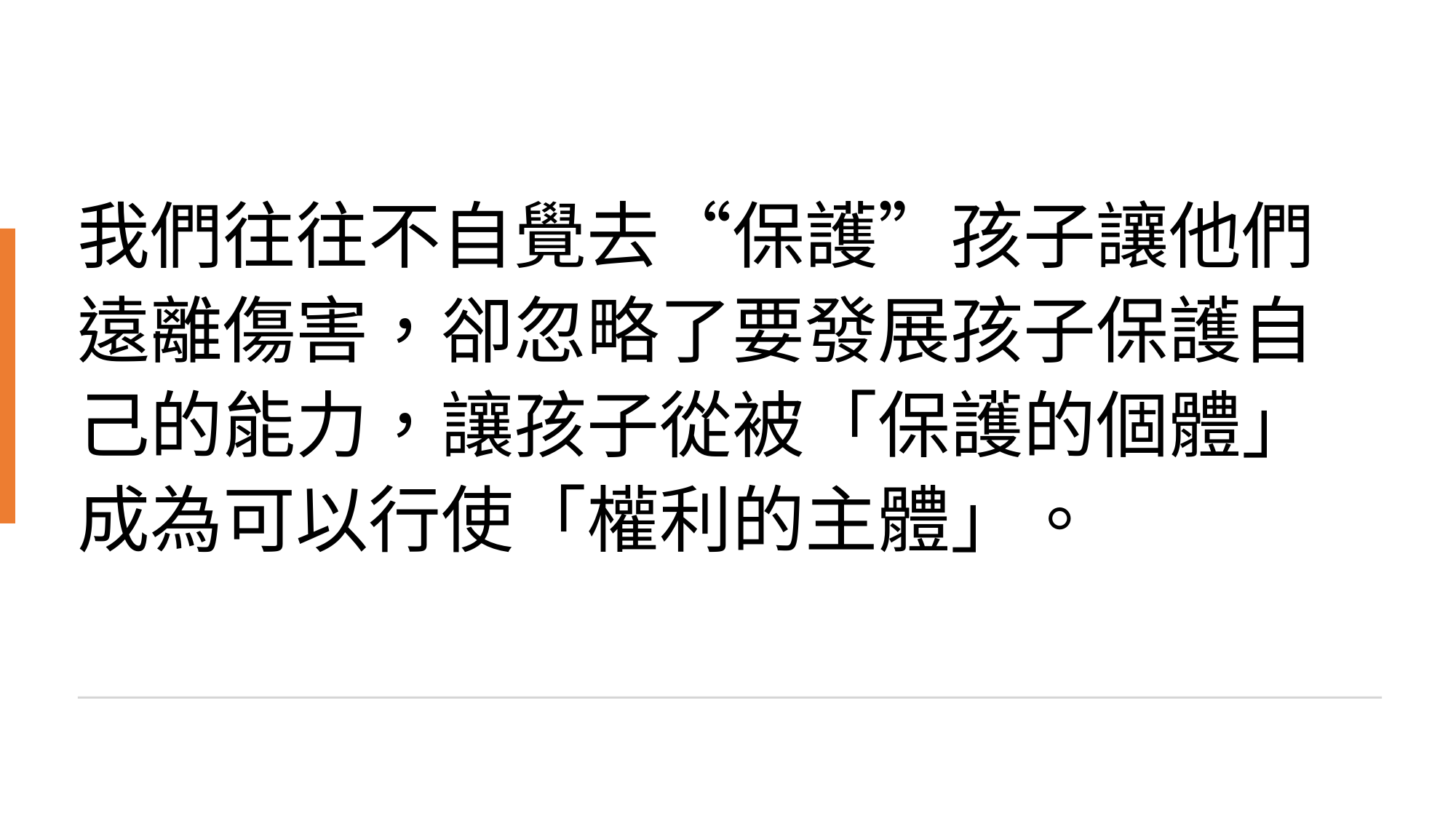

我們往往不自覺去“保護”孩子讓他們遠離傷害，卻忽略了要發展孩子保護自己的能力，讓孩子從被「保護的個體」成為可以行使「權利的主體」。